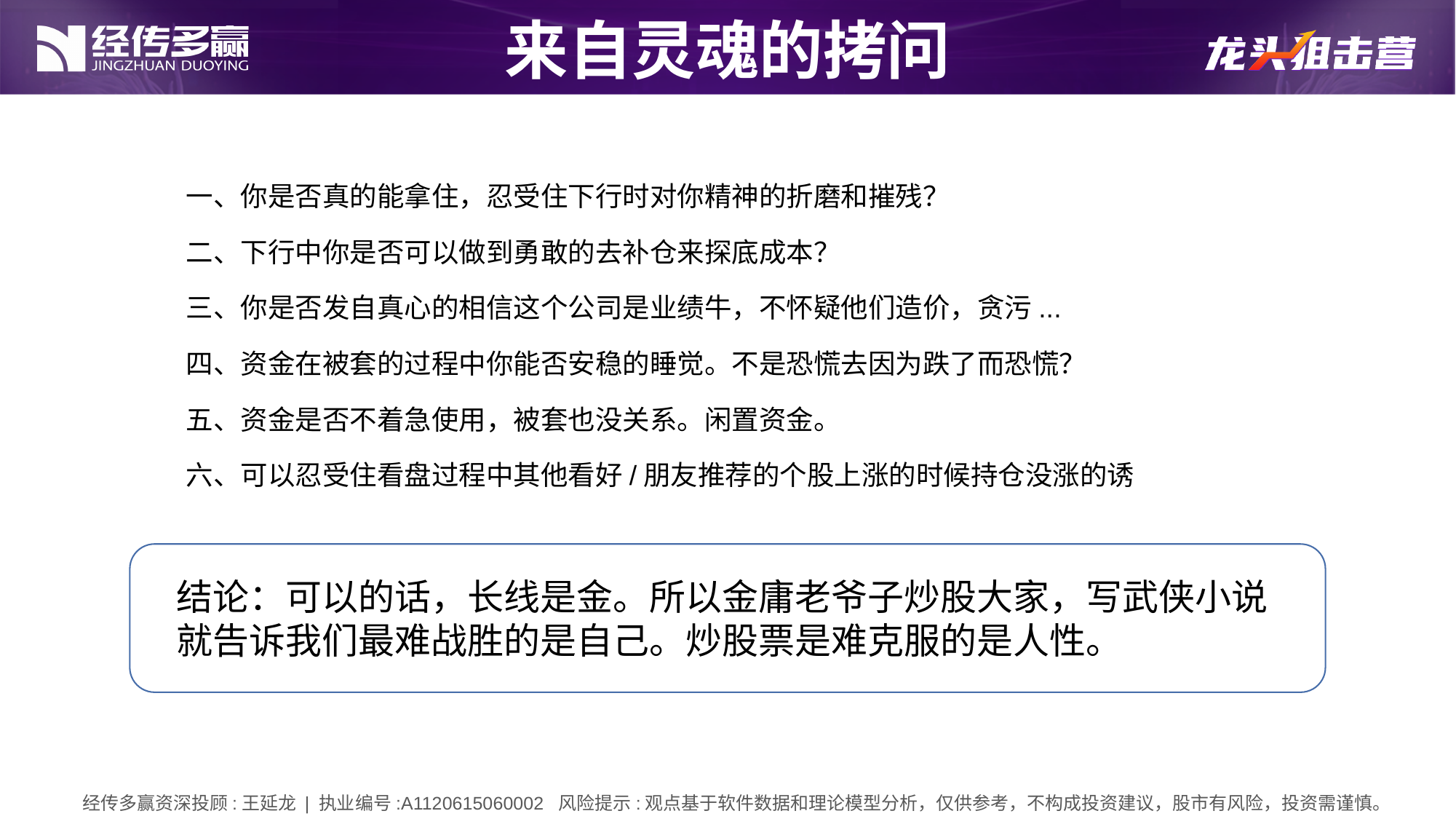

来自灵魂的拷问
一、你是否真的能拿住，忍受住下行时对你精神的折磨和摧残？
二、下行中你是否可以做到勇敢的去补仓来探底成本？
三、你是否发自真心的相信这个公司是业绩牛，不怀疑他们造价，贪污...
四、资金在被套的过程中你能否安稳的睡觉。不是恐慌去因为跌了而恐慌？
五、资金是否不着急使用，被套也没关系。闲置资金。
六、可以忍受住看盘过程中其他看好/朋友推荐的个股上涨的时候持仓没涨的诱惑？

结论：可以的话，长线是金。所以金庸老爷子炒股大家，写武侠小说就告诉我们最难战胜的是自己。炒股票是难克服的是人性。